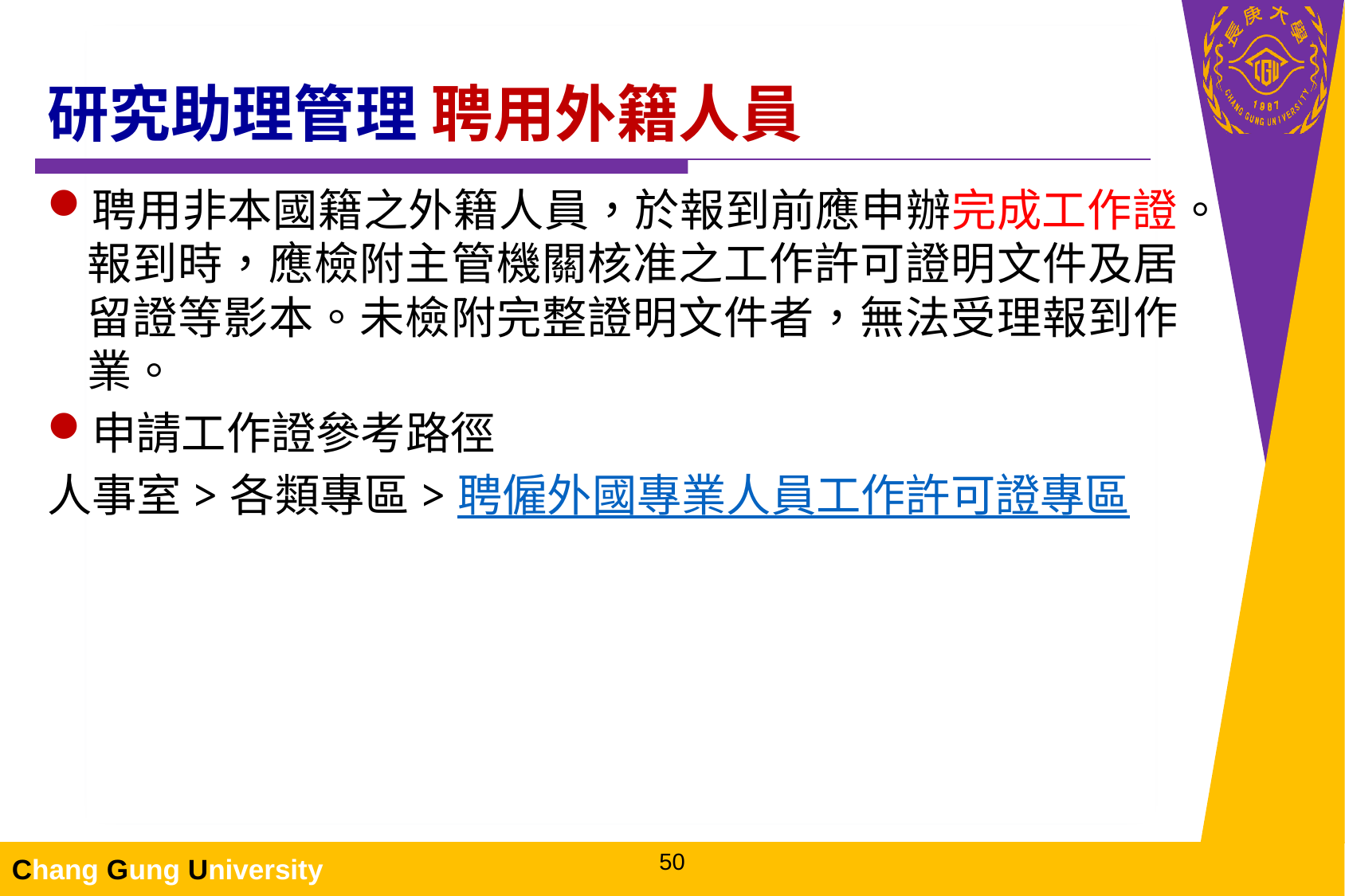

# 研究助理管理 聘用外籍人員
聘用非本國籍之外籍人員，於報到前應申辦完成工作證。報到時，應檢附主管機關核准之工作許可證明文件及居留證等影本。未檢附完整證明文件者，無法受理報到作業。
申請工作證參考路徑
人事室>各類專區>聘僱外國專業人員工作許可證專區

50